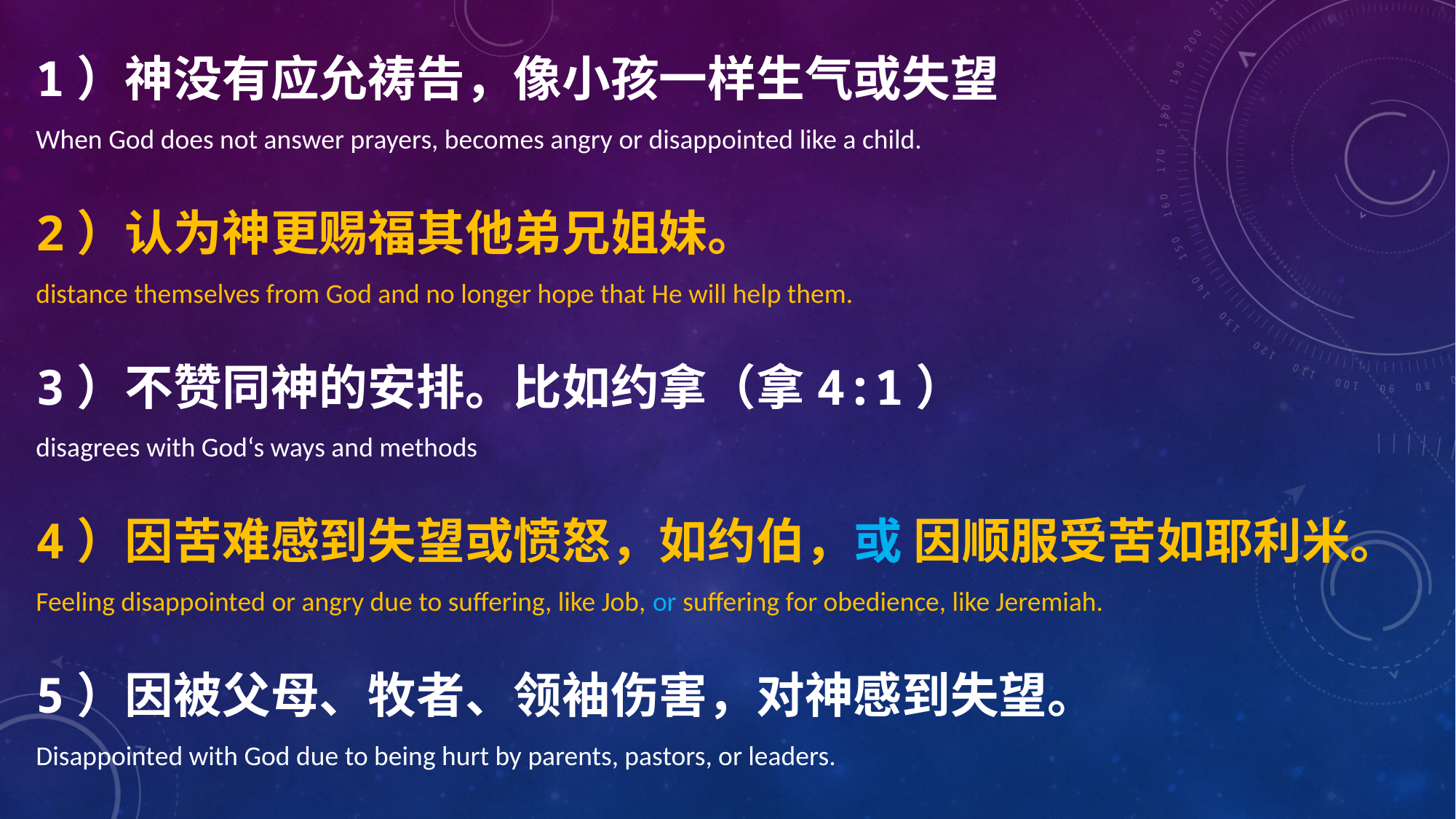

1）神没有应允祷告，像小孩一样生气或失望
When God does not answer prayers, becomes angry or disappointed like a child.
2）认为神更赐福其他弟兄姐妹。
distance themselves from God and no longer hope that He will help them.
3）不赞同神的安排。比如约拿（拿4:1）
disagrees with God‘s ways and methods
4）因苦难感到失望或愤怒，如约伯，或 因顺服受苦如耶利米。
Feeling disappointed or angry due to suffering, like Job, or suffering for obedience, like Jeremiah.
5）因被父母、牧者、领袖伤害，对神感到失望。
Disappointed with God due to being hurt by parents, pastors, or leaders.